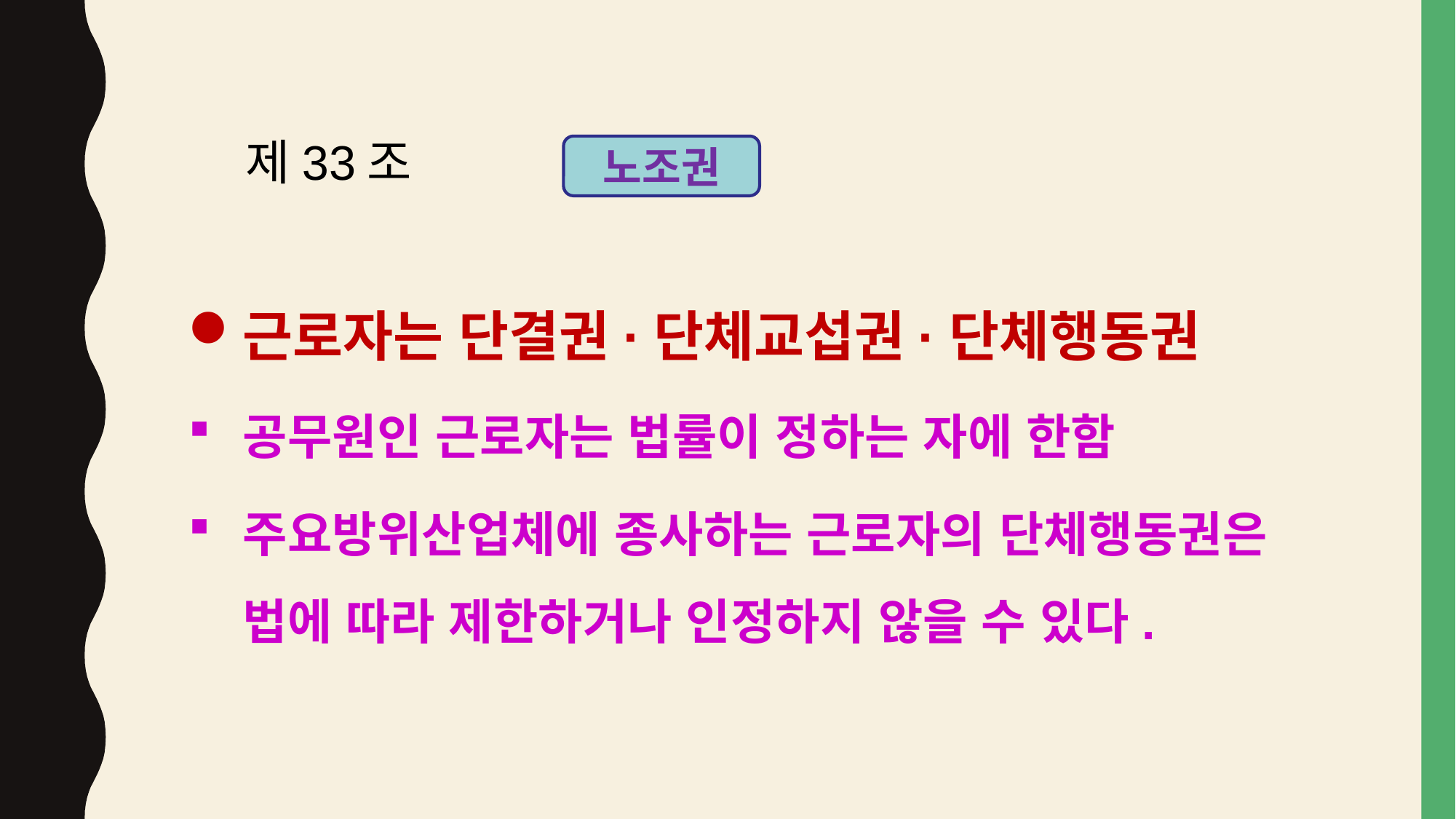

제33조
노조권
근로자는 단결권·단체교섭권·단체행동권
공무원인 근로자는 법률이 정하는 자에 한함
주요방위산업체에 종사하는 근로자의 단체행동권은 법에 따라 제한하거나 인정하지 않을 수 있다.